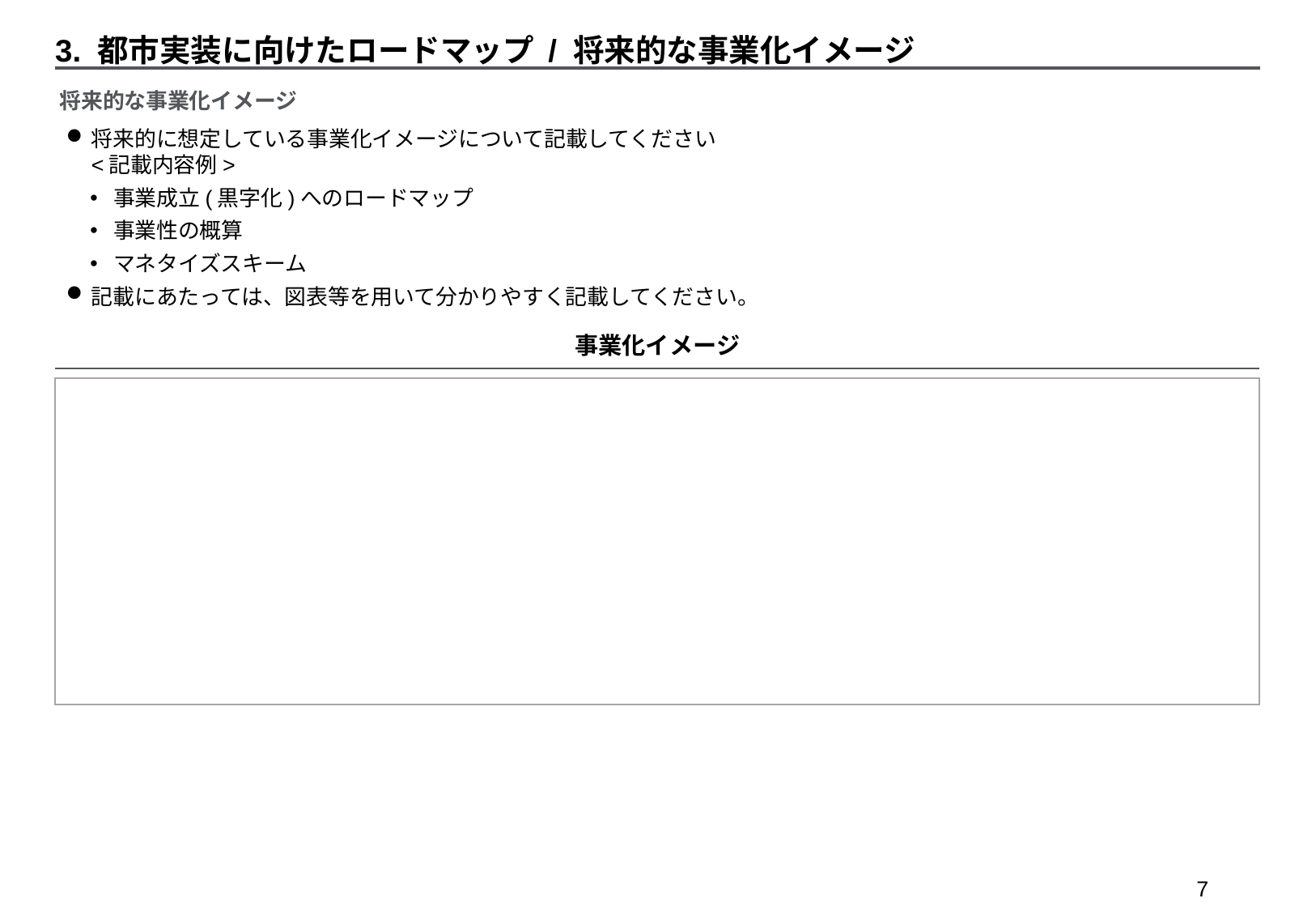

3. 都市実装に向けたロードマップ / 将来的な事業化イメージ
将来的な事業化イメージ
将来的に想定している事業化イメージについて記載してください
<記載内容例>
事業成立(黒字化)へのロードマップ
事業性の概算
マネタイズスキーム
記載にあたっては、図表等を用いて分かりやすく記載してください。

事業化イメージ

7